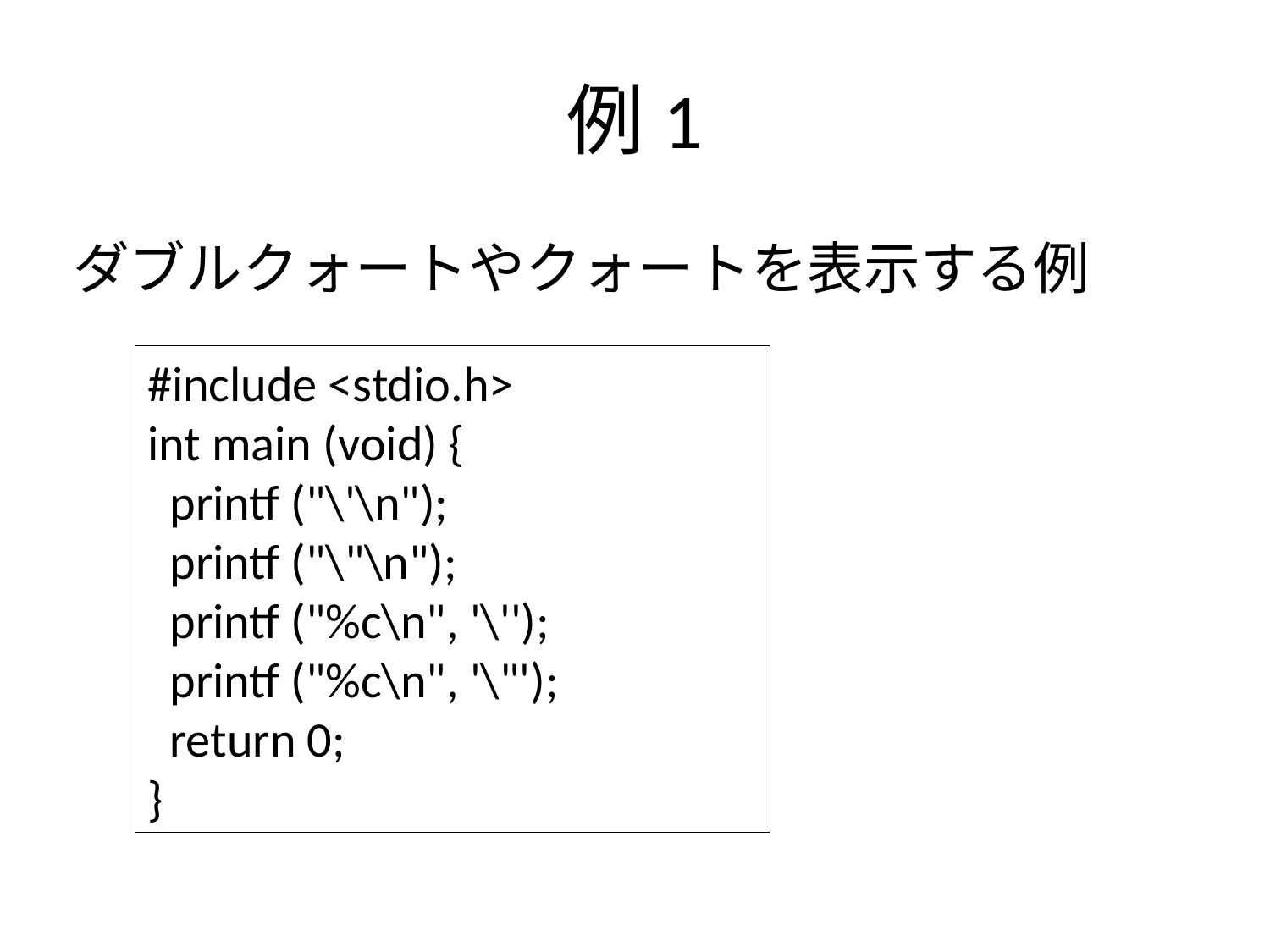

# 例1
ダブルクォートやクォートを表示する例
#include <stdio.h>
int main (void) {
  printf ("\'\n");
  printf ("\"\n");
  printf ("%c\n", '\'');
  printf ("%c\n", '\"');
  return 0;
}